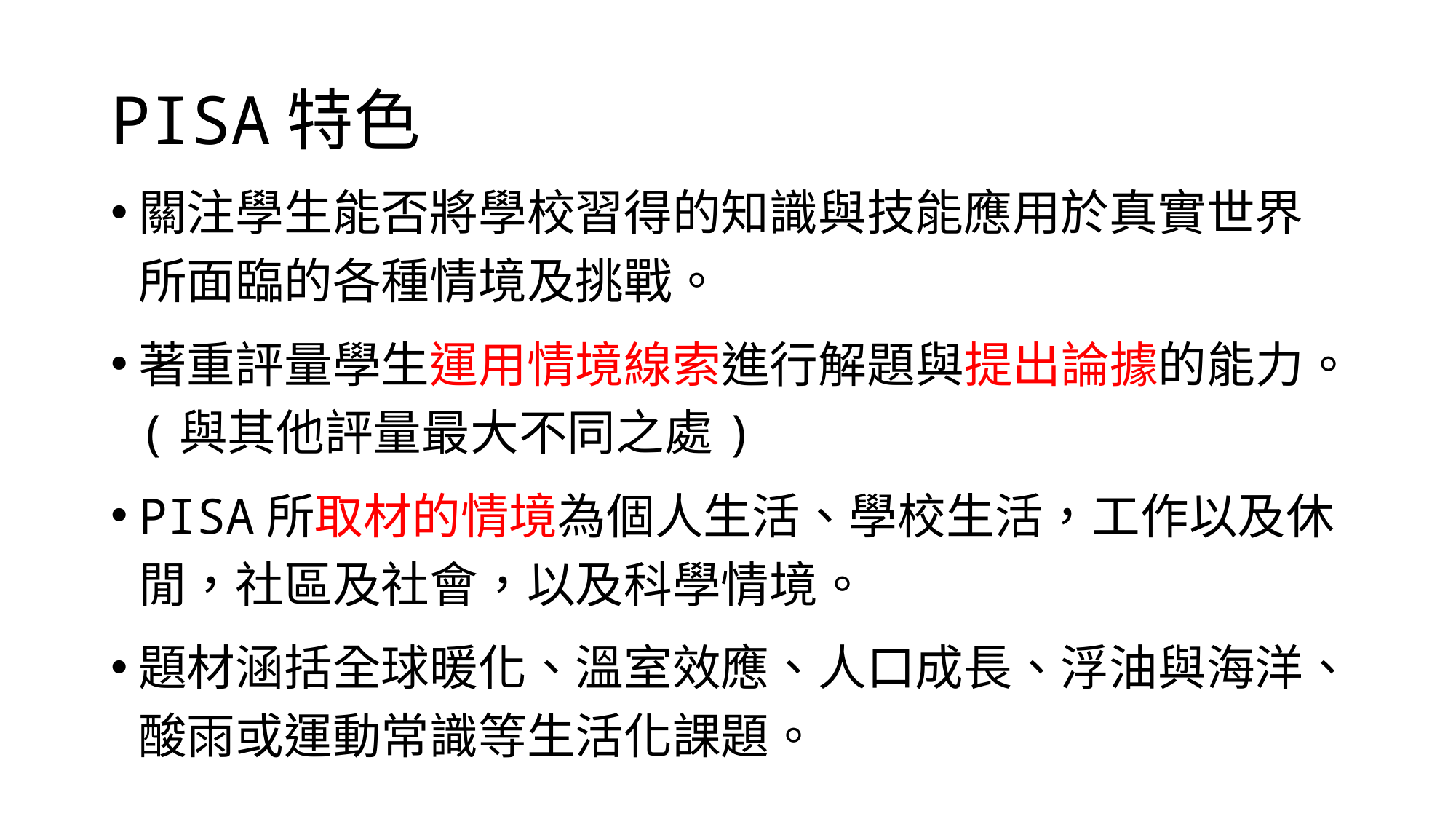

# PISA特色
關注學生能否將學校習得的知識與技能應用於真實世界所面臨的各種情境及挑戰。
著重評量學生運用情境線索進行解題與提出論據的能力。(與其他評量最大不同之處)
PISA所取材的情境為個人生活、學校生活，工作以及休閒，社區及社會，以及科學情境。
題材涵括全球暖化、溫室效應、人口成長、浮油與海洋、酸雨或運動常識等生活化課題。